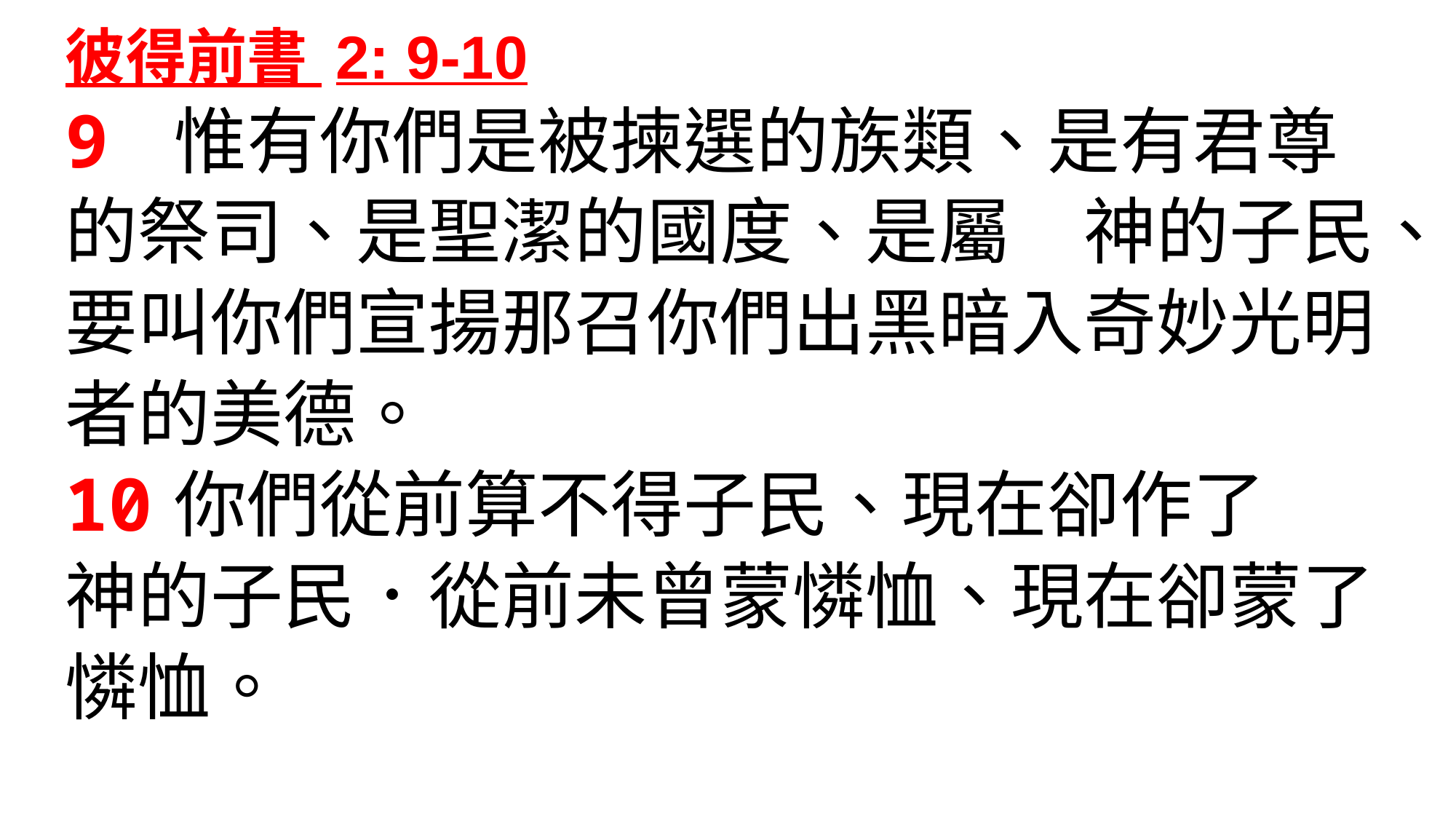

彼得前書 2: 9-10
9	惟有你們是被揀選的族類、是有君尊的祭司、是聖潔的國度、是屬　神的子民、要叫你們宣揚那召你們出黑暗入奇妙光明者的美德。
10	你們從前算不得子民、現在卻作了　神的子民．從前未曾蒙憐恤、現在卻蒙了憐恤。